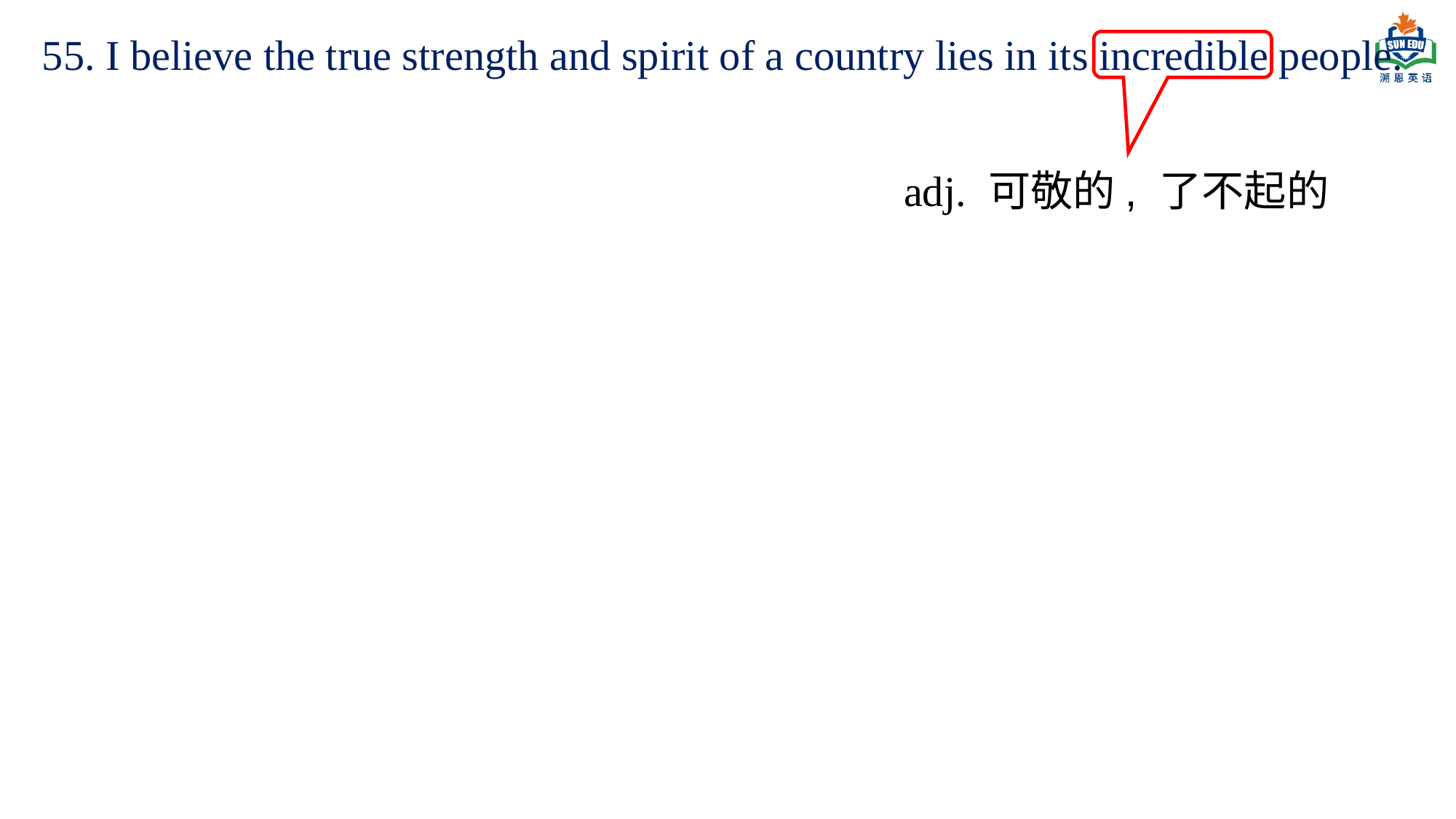

55. I believe the true strength and spirit of a country lies in its incredible people.

adj. 可敬的, 了不起的